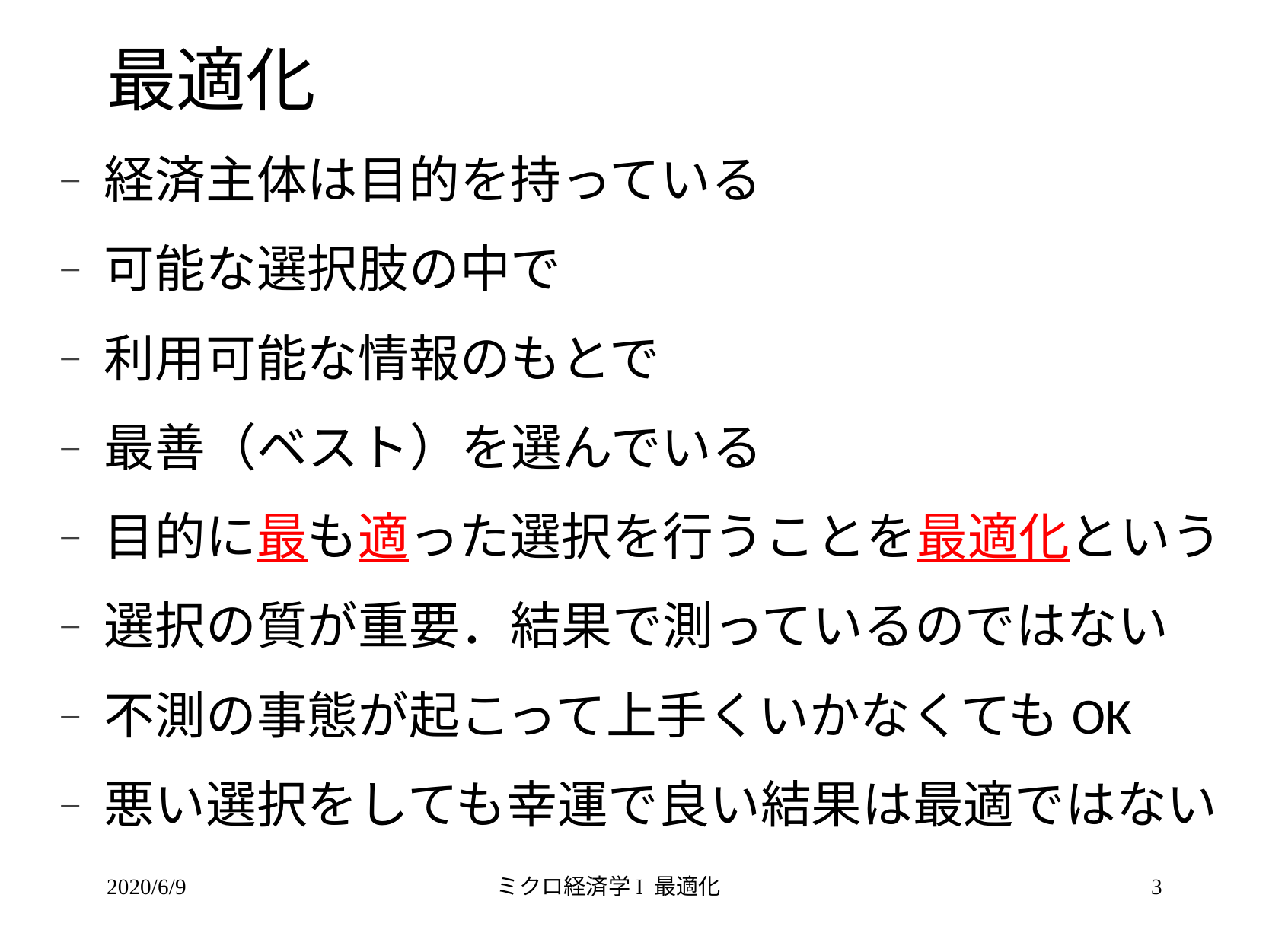

# 最適化
経済主体は目的を持っている
可能な選択肢の中で
利用可能な情報のもとで
最善（ベスト）を選んでいる
目的に最も適った選択を行うことを最適化という
選択の質が重要．結果で測っているのではない
不測の事態が起こって上手くいかなくてもOK
悪い選択をしても幸運で良い結果は最適ではない
2020/6/9
ミクロ経済学I 最適化
3